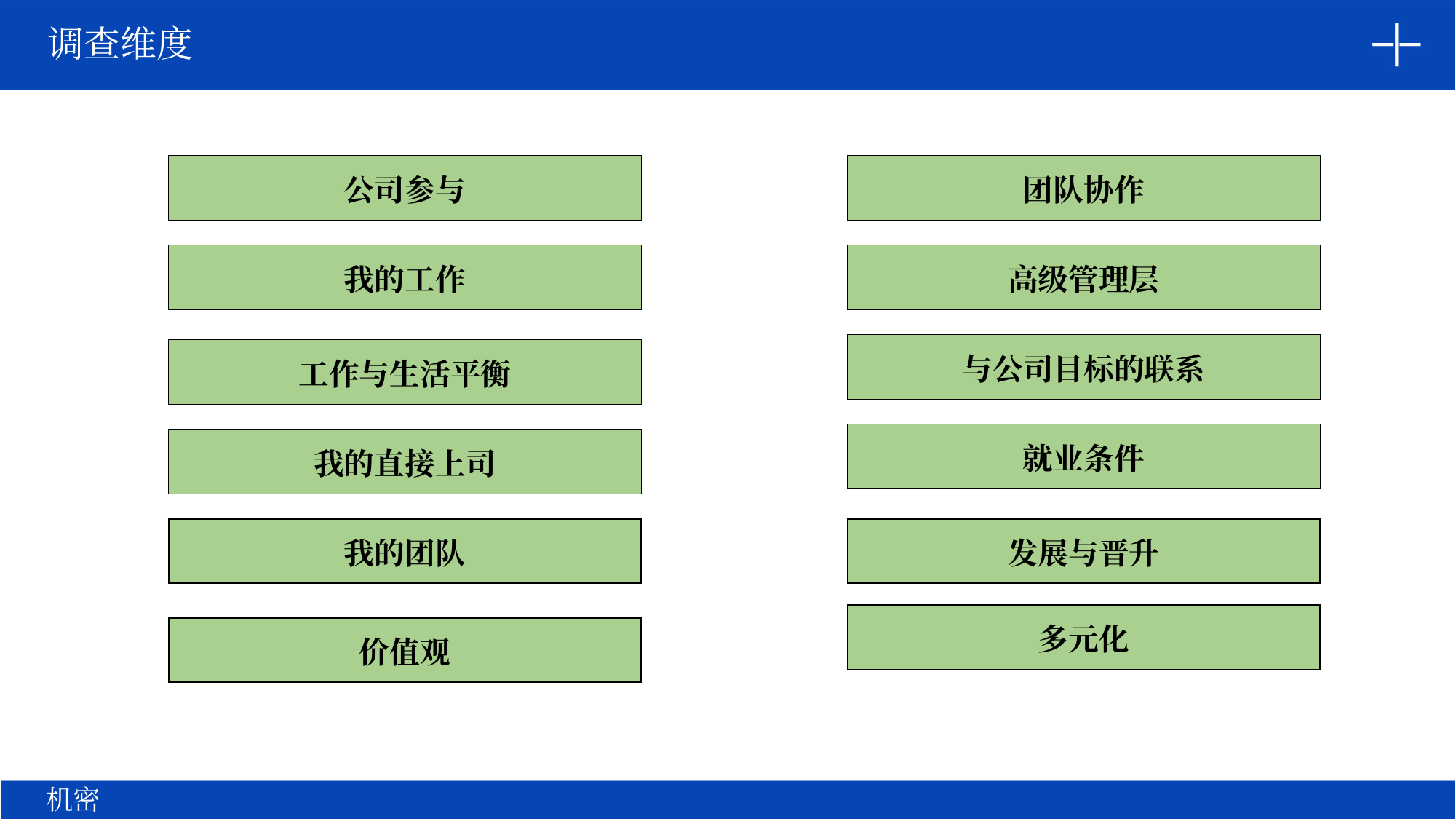

调查维度
| 公司参与 |
| --- |
|  |
| 我的工作 |
|  |
| 工作与生活平衡 |
|  |
| 我的直接上司 |
|  |
| 我的团队 |
|  |
| 价值观 |
| 团队协作 |
| --- |
|  |
| 高级管理层 |
|  |
| 与公司目标的联系 |
|  |
| 就业条件 |
|  |
| 发展与晋升 |
|  |
| 多元化 |